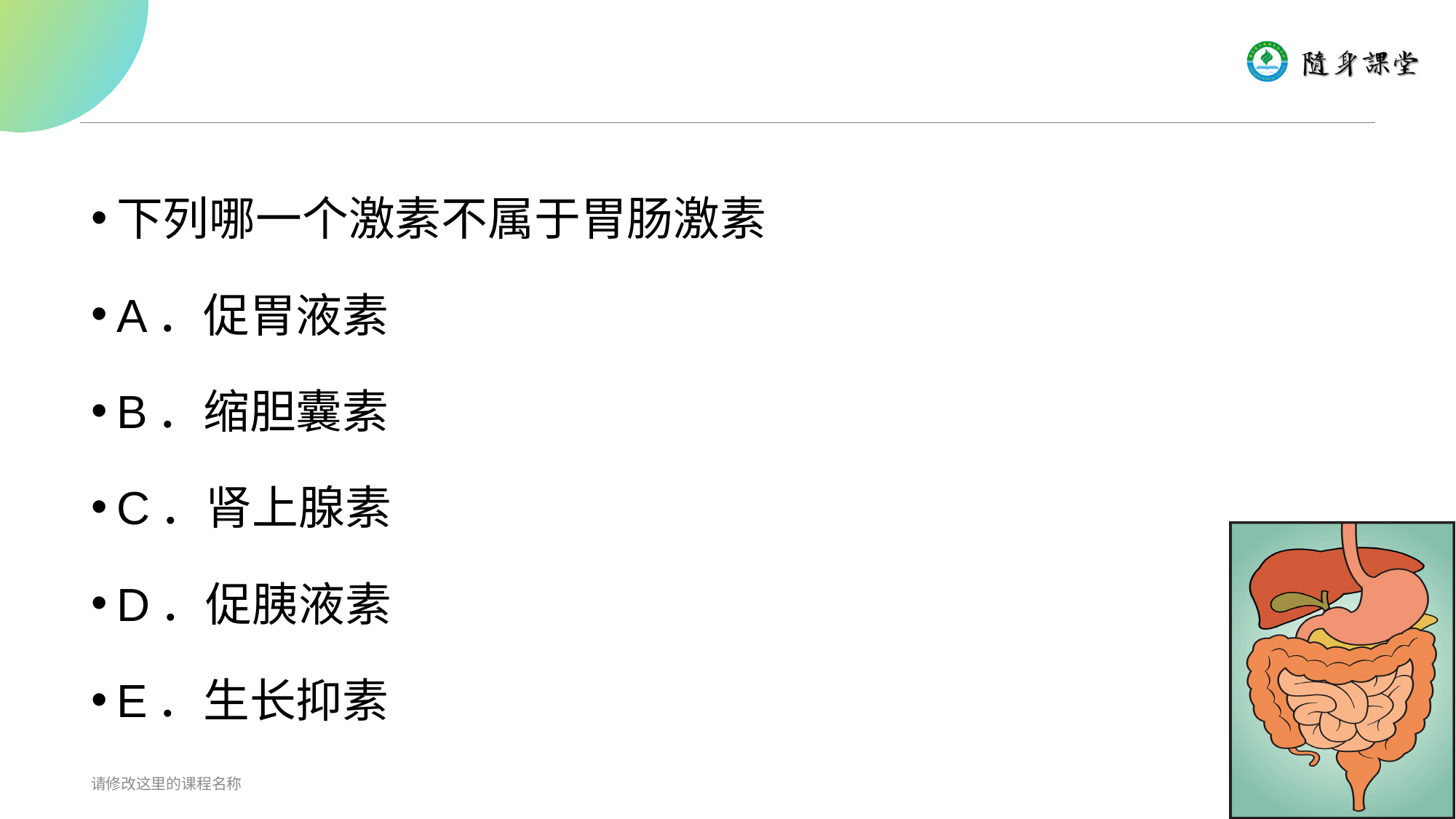

#
下列哪一个激素不属于胃肠激素
A．促胃液素
B．缩胆囊素
C．肾上腺素
D．促胰液素
E．生长抑素
请修改这里的课程名称
57